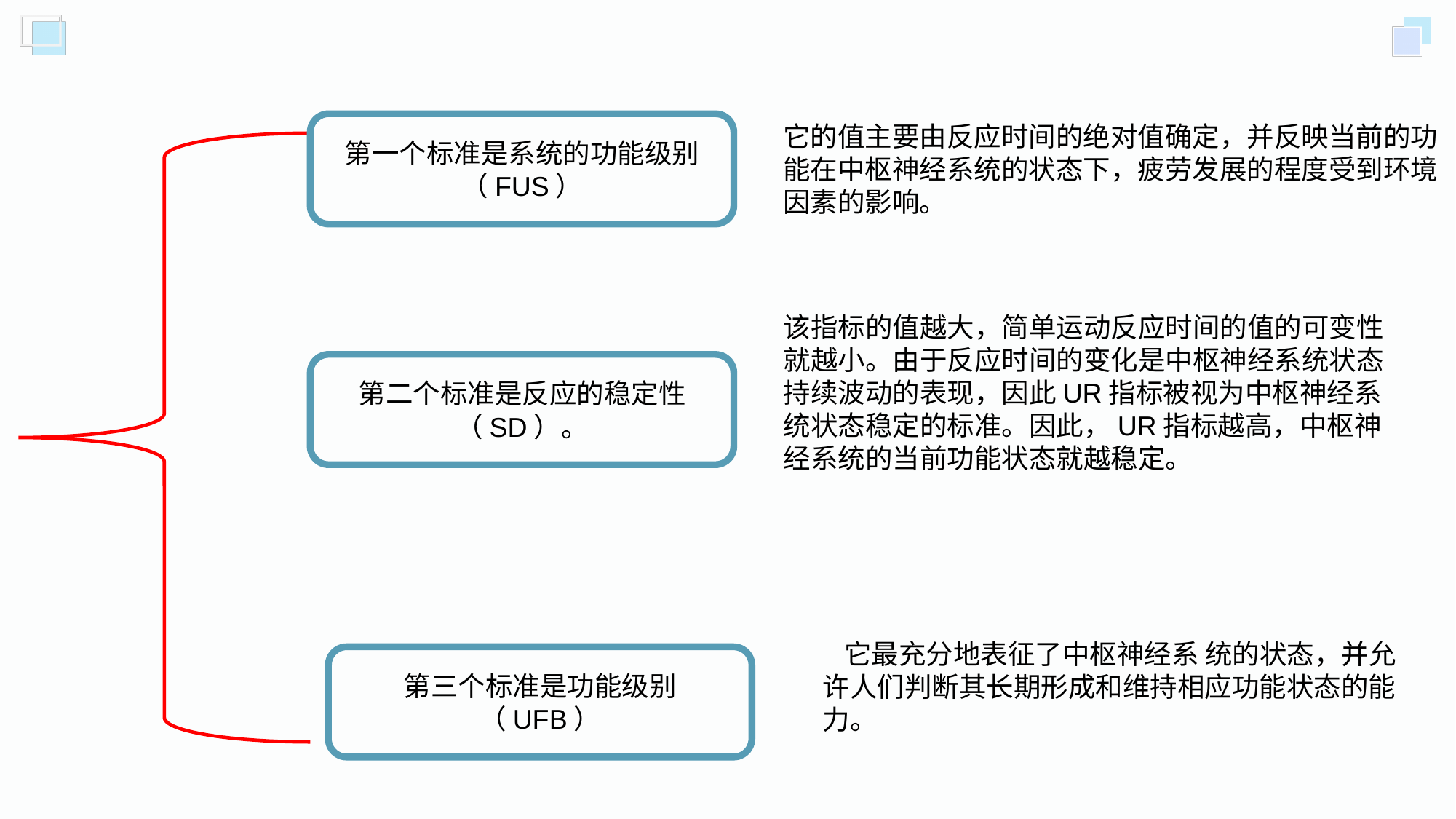

第一个标准是系统的功能级别（FUS）
它的值主要由反应时间的绝对值确定，并反映当前的功能在中枢神经系统的状态下，疲劳发展的程度受到环境因素的影响。

该指标的值越大，简单运动反应时间的值的可变性就越小。由于反应时间的变化是中枢神经系统状态持续波动的表现，因此UR指标被视为中枢神经系统状态稳定的标准。因此，UR指标越高，中枢神经系统的当前功能状态就越稳定。
第二个标准是反应的稳定性（SD）。
它最充分地表征了中枢神经系 统的状态，并允许人们判断其长期形成和维持相应功能状态的能力。
第三个标准是功能级别（UFB）